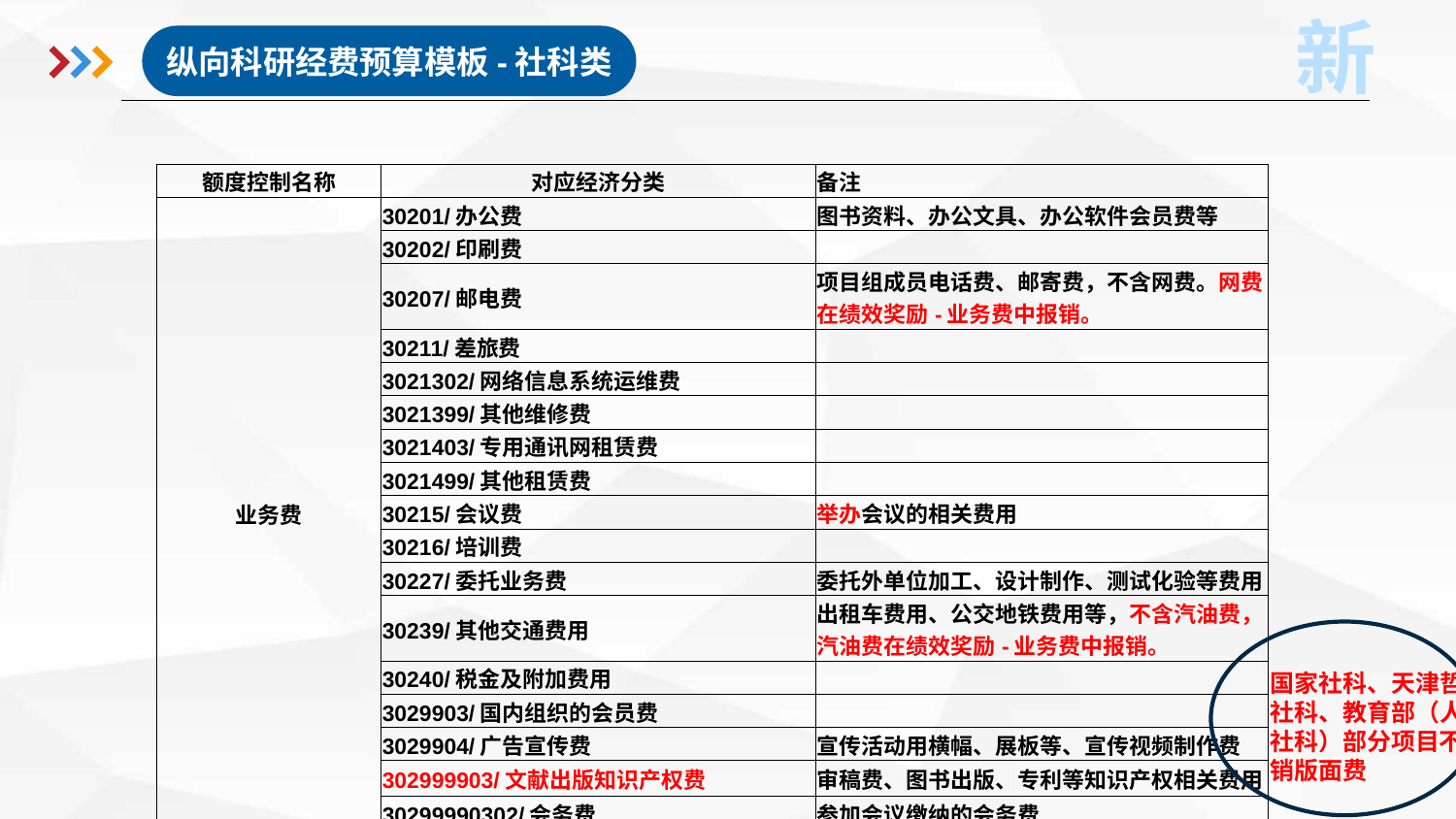

新

纵向科研经费预算模板-社科类

| 额度控制名称 | 对应经济分类 | 备注 |
| --- | --- | --- |
| 业务费 | 30201/办公费 | 图书资料、办公文具、办公软件会员费等 |
|  | 30202/印刷费 |  |
|  | 30207/邮电费 | 项目组成员电话费、邮寄费，不含网费。网费在绩效奖励-业务费中报销。 |
|  | 30211/差旅费 |  |
|  | 3021302/网络信息系统运维费 |  |
|  | 3021399/其他维修费 |  |
|  | 3021403/专用通讯网租赁费 |  |
|  | 3021499/其他租赁费 |  |
|  | 30215/会议费 | 举办会议的相关费用 |
|  | 30216/培训费 |  |
|  | 30227/委托业务费 | 委托外单位加工、设计制作、测试化验等费用 |
|  | 30239/其他交通费用 | 出租车费用、公交地铁费用等，不含汽油费，汽油费在绩效奖励-业务费中报销。 |
|  | 30240/税金及附加费用 |  |
|  | 3029903/国内组织的会员费 |  |
|  | 3029904/广告宣传费 | 宣传活动用横幅、展板等、宣传视频制作费 |
|  | 302999903/文献出版知识产权费 | 审稿费、图书出版、专利等知识产权相关费用 |
|  | 30299990302/会务费 | 参加会议缴纳的会务费 |

国家社科、天津哲学社科、教育部（人文社科）部分项目不报销版面费